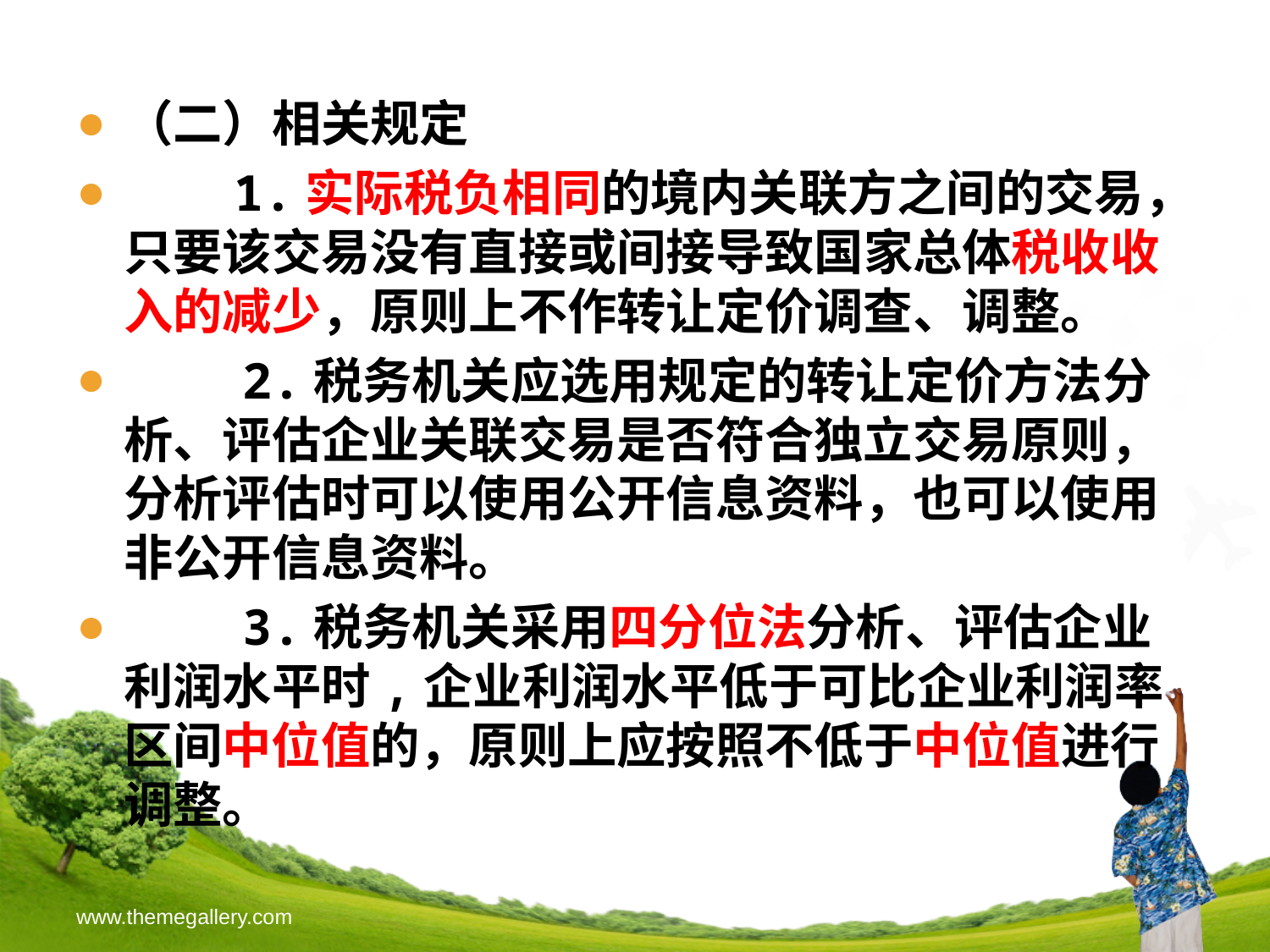

（二）相关规定
　　1.实际税负相同的境内关联方之间的交易，只要该交易没有直接或间接导致国家总体税收收入的减少，原则上不作转让定价调查、调整。
    2.税务机关应选用规定的转让定价方法分析、评估企业关联交易是否符合独立交易原则，分析评估时可以使用公开信息资料，也可以使用非公开信息资料。
    3.税务机关采用四分位法分析、评估企业利润水平时,企业利润水平低于可比企业利润率区间中位值的，原则上应按照不低于中位值进行调整。

www.themegallery.com